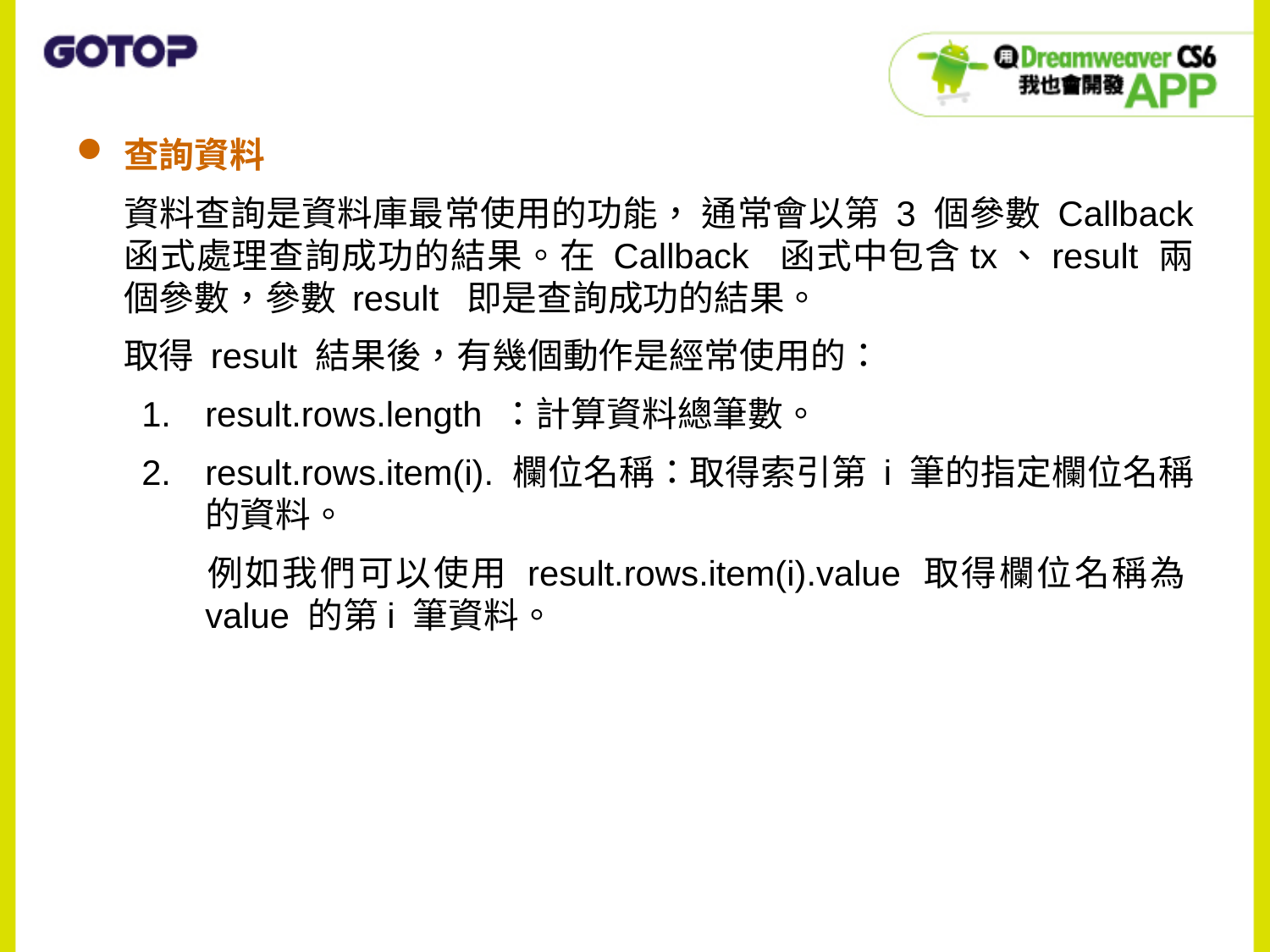

查詢資料
	資料查詢是資料庫最常使用的功能， 通常會以第 3 個參數 Callback 函式處理查詢成功的結果。在 Callback  函式中包含tx、result 兩個參數，參數 result  即是查詢成功的結果。
	取得 result 結果後，有幾個動作是經常使用的：
result.rows.length ：計算資料總筆數。
result.rows.item(i). 欄位名稱：取得索引第 i 筆的指定欄位名稱的資料。
	例如我們可以使用 result.rows.item(i).value 取得欄位名稱為value 的第i 筆資料。